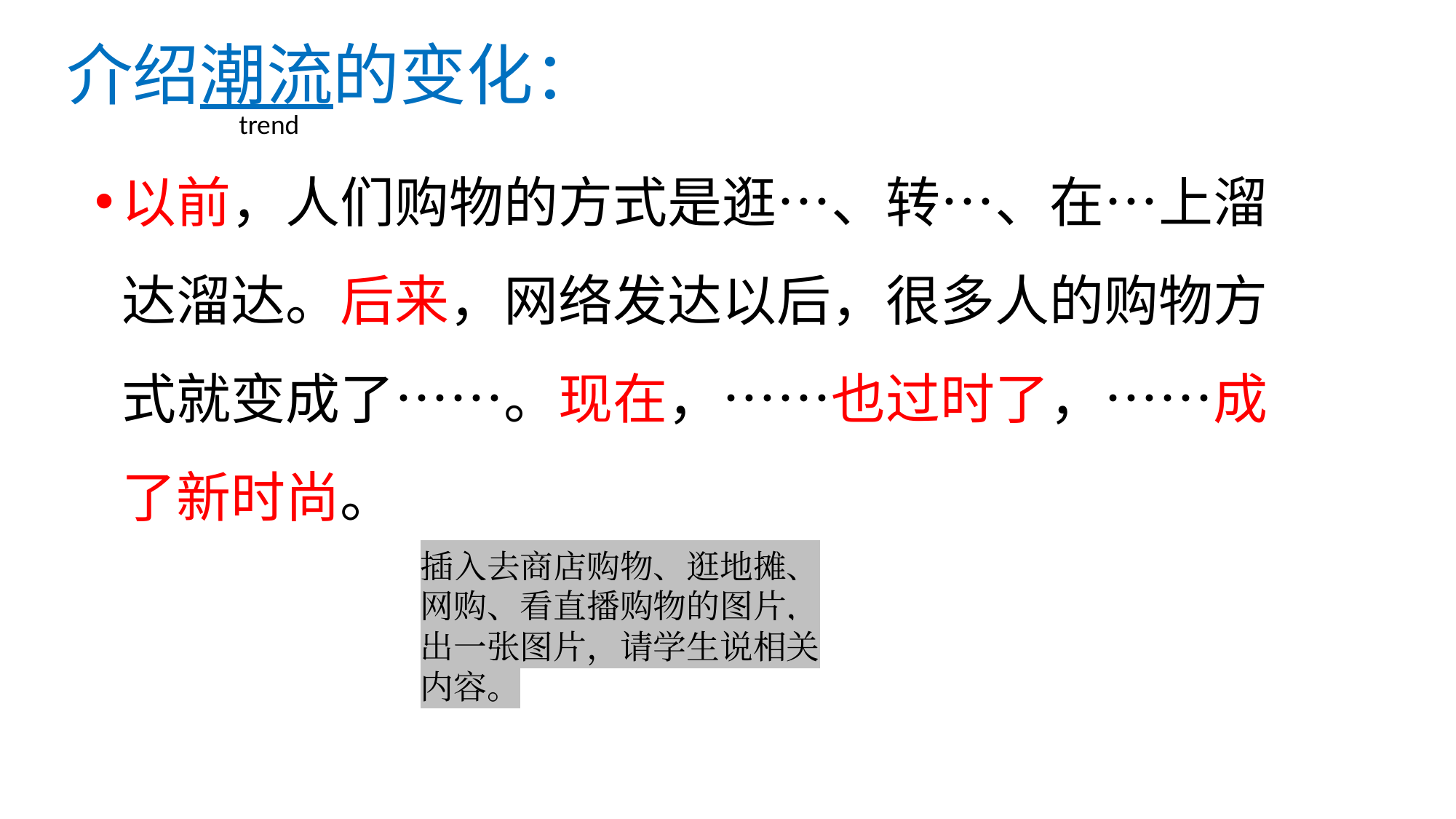

# 介绍潮流的变化：
trend
以前，人们购物的方式是逛…、转…、在…上溜达溜达。后来，网络发达以后，很多人的购物方式就变成了……。现在，……也过时了，……成了新时尚。
插入去商店购物、逛地摊、网购、看直播购物的图片，出一张图片，请学生说相关内容。